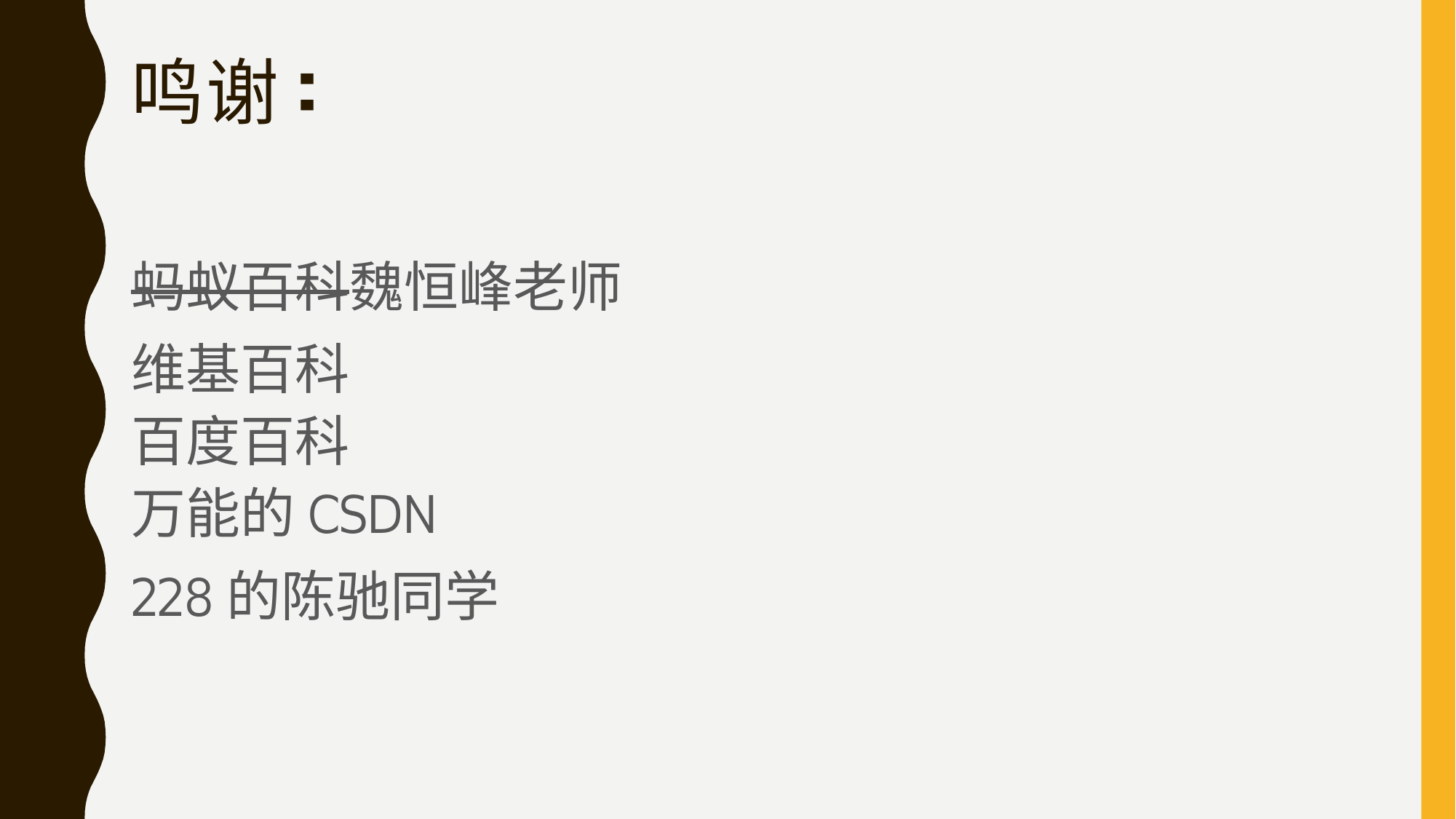

# 鸣谢:
蚂蚁百科魏恒峰老师
维基百科
百度百科
万能的CSDN
228的陈驰同学